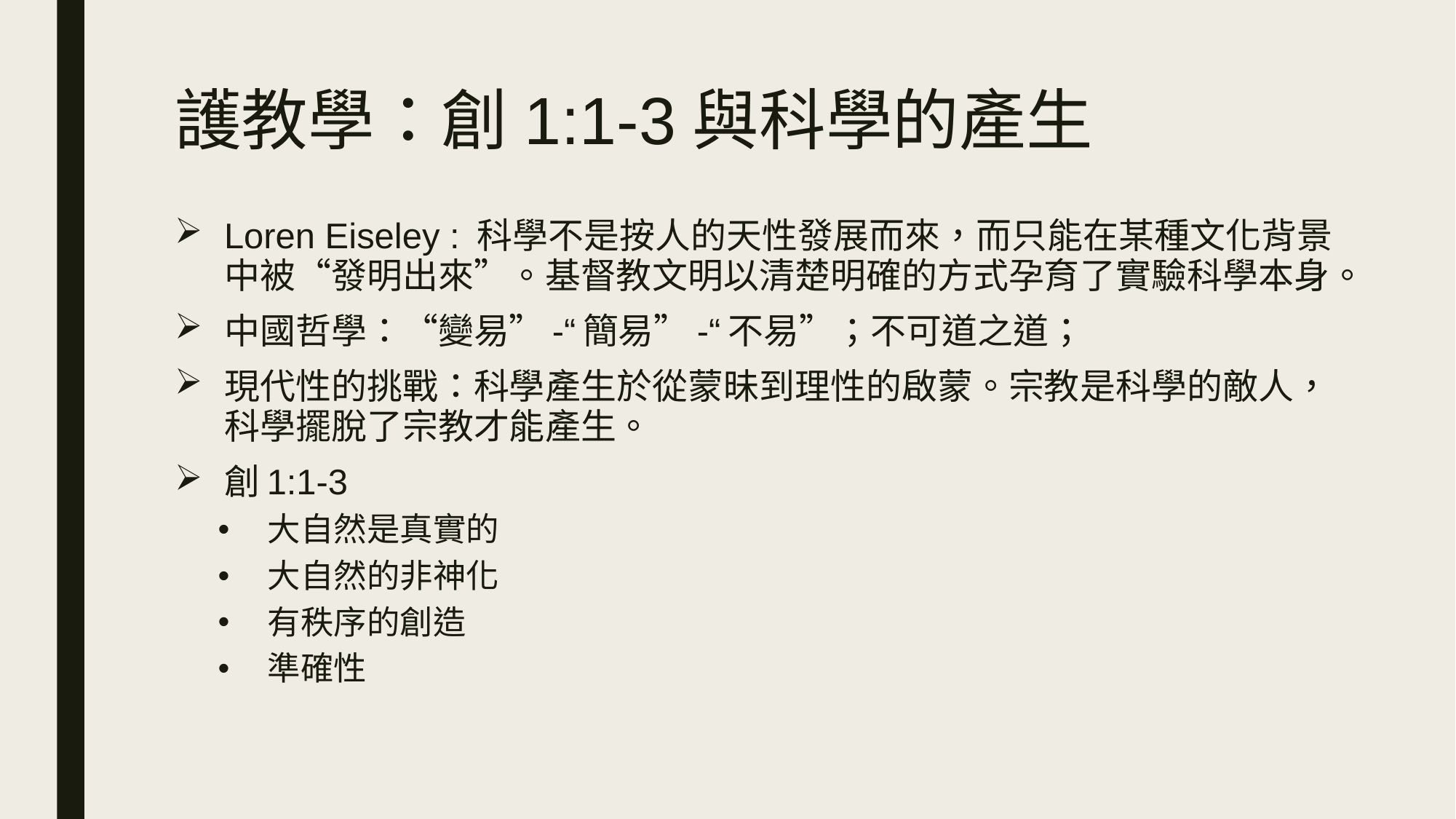

# 護教學：創1:1-3與科學的產生

Loren Eiseley : 科學不是按人的天性發展而來，而只能在某種文化背景中被“發明出來”。基督教文明以清楚明確的方式孕育了實驗科學本身。
中國哲學：“變易”-“簡易”-“不易”；不可道之道；
現代性的挑戰：科學產生於從蒙昧到理性的啟蒙。宗教是科學的敵人，科學擺脫了宗教才能產生。
創1:1-3
大自然是真實的
大自然的非神化
有秩序的創造
準確性